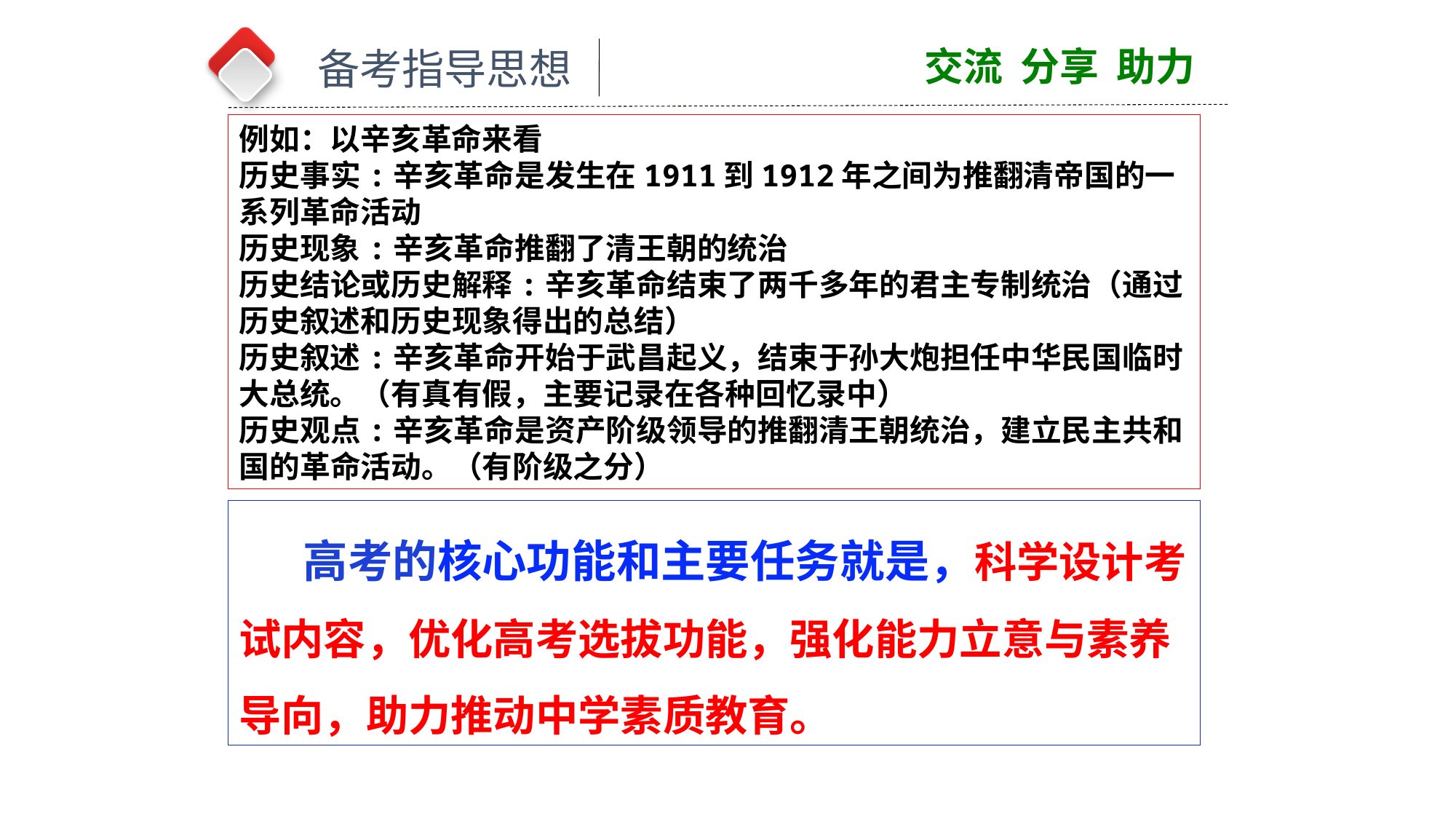

交流  分享  助力
备考指导思想

例如：以辛亥革命来看
历史事实:辛亥革命是发生在1911到1912年之间为推翻清帝国的一系列革命活动
历史现象:辛亥革命推翻了清王朝的统治
历史结论或历史解释:辛亥革命结束了两千多年的君主专制统治（通过历史叙述和历史现象得出的总结）
历史叙述:辛亥革命开始于武昌起义，结束于孙大炮担任中华民国临时大总统。（有真有假，主要记录在各种回忆录中）
历史观点:辛亥革命是资产阶级领导的推翻清王朝统治，建立民主共和国的革命活动。（有阶级之分）
       高考的核心功能和主要任务就是，科学设计考试内容，优化高考选拔功能，强化能力立意与素养导向，助力推动中学素质教育。